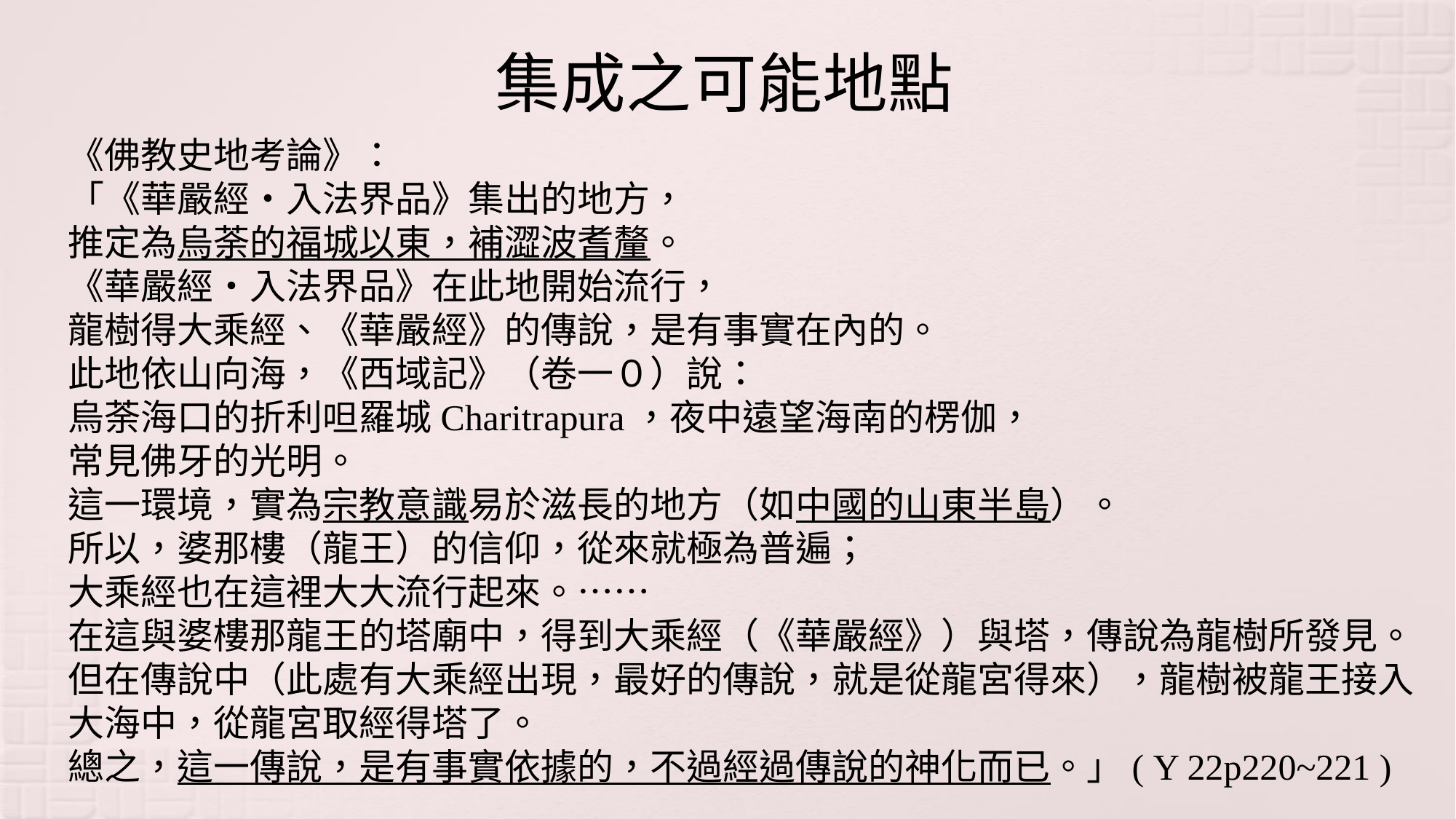

# 集成之可能地點
《佛教史地考論》：
「《華嚴經‧入法界品》集出的地方，
推定為烏荼的福城以東，補澀波耆釐。
《華嚴經‧入法界品》在此地開始流行，
龍樹得大乘經、《華嚴經》的傳說，是有事實在內的。
此地依山向海，《西域記》（卷一０）說：
烏荼海口的折利呾羅城Charitrapura，夜中遠望海南的楞伽，
常見佛牙的光明。
這一環境，實為宗教意識易於滋長的地方（如中國的山東半島）。
所以，婆那樓（龍王）的信仰，從來就極為普遍；
大乘經也在這裡大大流行起來。……
在這與婆樓那龍王的塔廟中，得到大乘經（《華嚴經》）與塔，傳說為龍樹所發見。
但在傳說中（此處有大乘經出現，最好的傳說，就是從龍宮得來），龍樹被龍王接入大海中，從龍宮取經得塔了。
總之，這一傳說，是有事實依據的，不過經過傳說的神化而已。」( Y 22p220~221 )